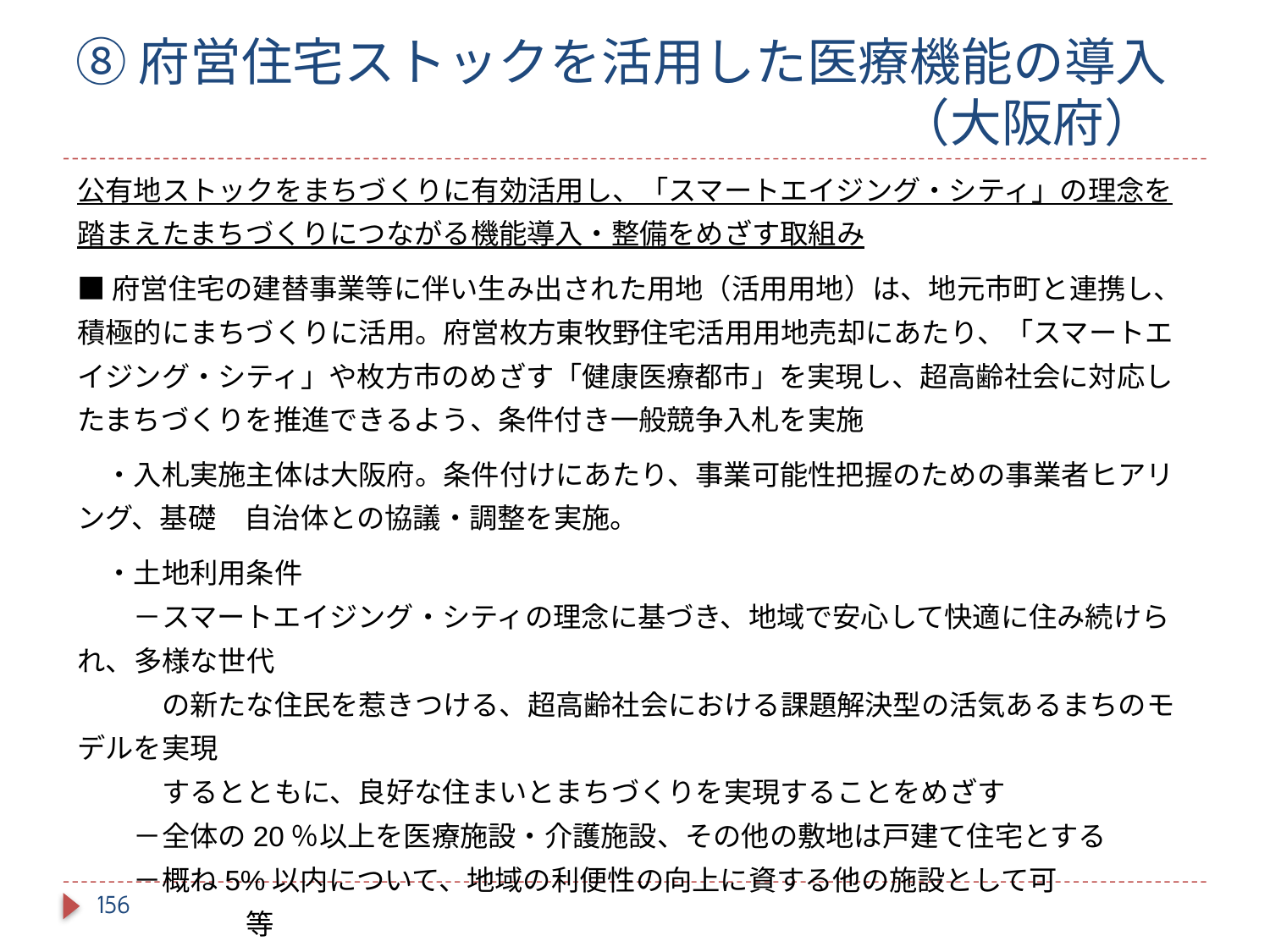

# ⑧府営住宅ストックを活用した医療機能の導入 　　　　　　　　　　　　　　　　（大阪府）
公有地ストックをまちづくりに有効活用し、「スマートエイジング・シティ」の理念を踏まえたまちづくりにつながる機能導入・整備をめざす取組み
■府営住宅の建替事業等に伴い生み出された用地（活用用地）は、地元市町と連携し、積極的にまちづくりに活用。府営枚方東牧野住宅活用用地売却にあたり、「スマートエイジング・シティ」や枚方市のめざす「健康医療都市」を実現し、超高齢社会に対応したまちづくりを推進できるよう、条件付き一般競争入札を実施
　・入札実施主体は大阪府。条件付けにあたり、事業可能性把握のための事業者ヒアリング、基礎　自治体との協議・調整を実施。
　・土地利用条件
　　－スマートエイジング・シティの理念に基づき、地域で安心して快適に住み続けられ、多様な世代
　　　の新たな住民を惹きつける、超高齢社会における課題解決型の活気あるまちのモデルを実現　　
　　　するとともに、良好な住まいとまちづくりを実現することをめざす
　　－全体の20％以上を医療施設・介護施設、その他の敷地は戸建て住宅とする
　　－概ね5%以内について、地域の利便性の向上に資する他の施設として可　　　　　　　　　　等
■参考URL　府営住宅用地活用事業（用地の処分等）
　　　http://www.pref.osaka.lg.jp/jutaku/youchikatsuyou/h27_ippankyousou_2_2.html

156